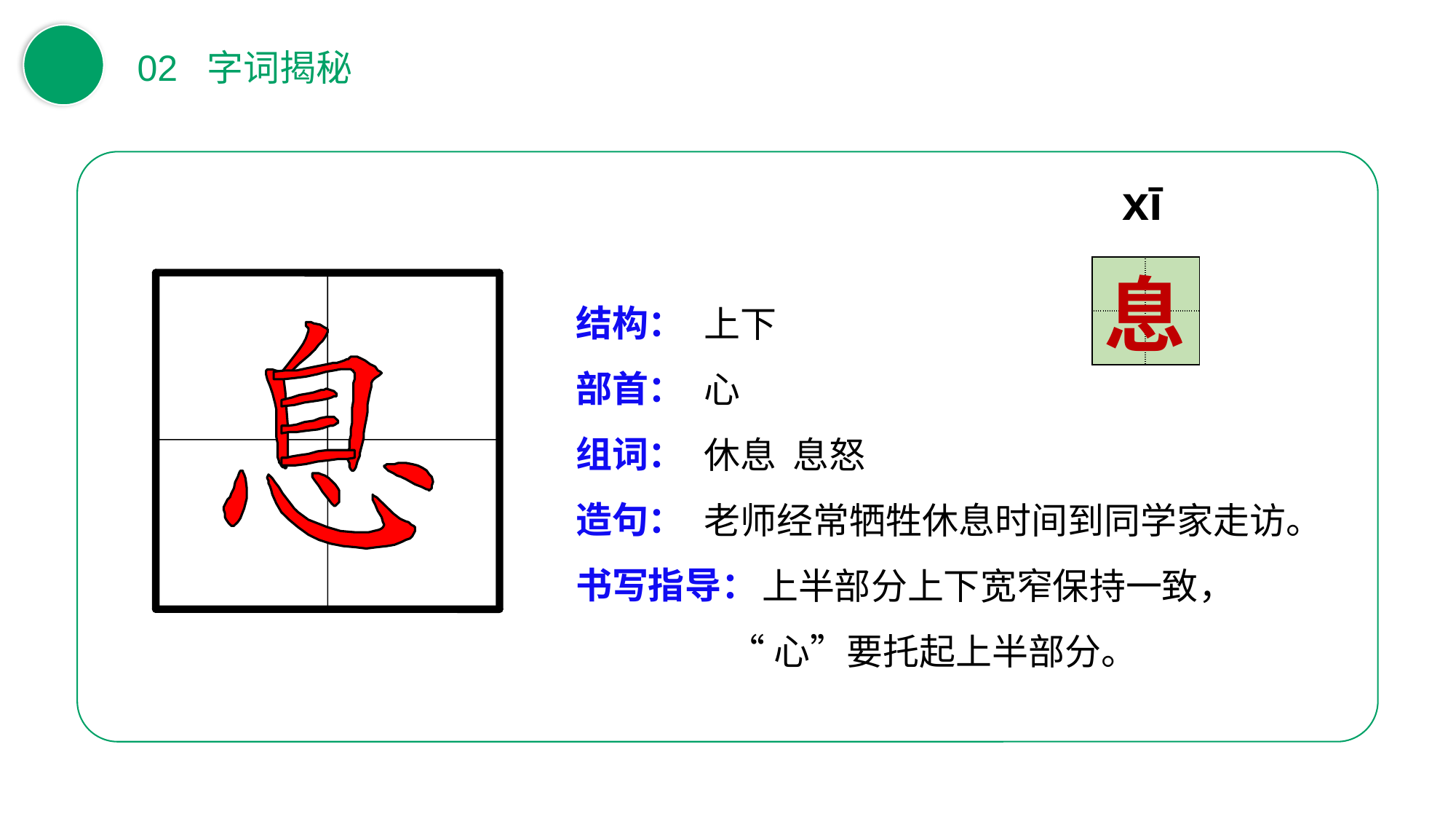

02  字词揭秘
xī
|  |  |
| --- | --- |
|  |  |
息

结构：
部首：
组词：
造句：
书写指导：
上下
心
休息  息怒
老师经常牺牲休息时间到同学家走访。
      上半部分上下宽窄保持一致，
   “心”要托起上半部分。